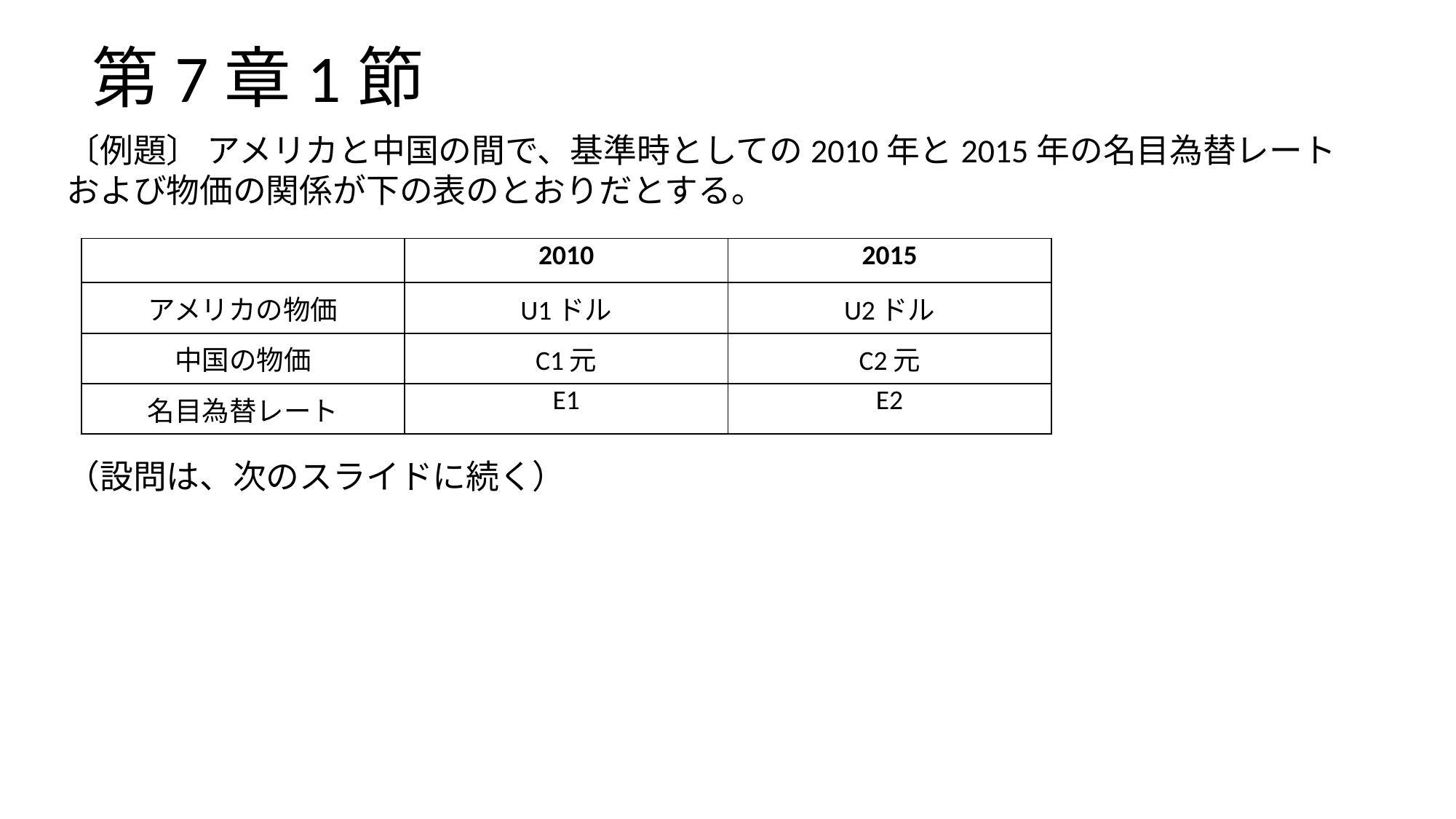

# 第7章1節
〔例題〕 アメリカと中国の間で、基準時としての2010年と2015年の名目為替レートおよび物価の関係が下の表のとおりだとする。

（設問は、次のスライドに続く）
|  | 2010 | 2015 |
| --- | --- | --- |
| アメリカの物価 | U1ドル | U2ドル |
| 中国の物価 | C1元 | C2元 |
| 名目為替レート | E1 | E2 |